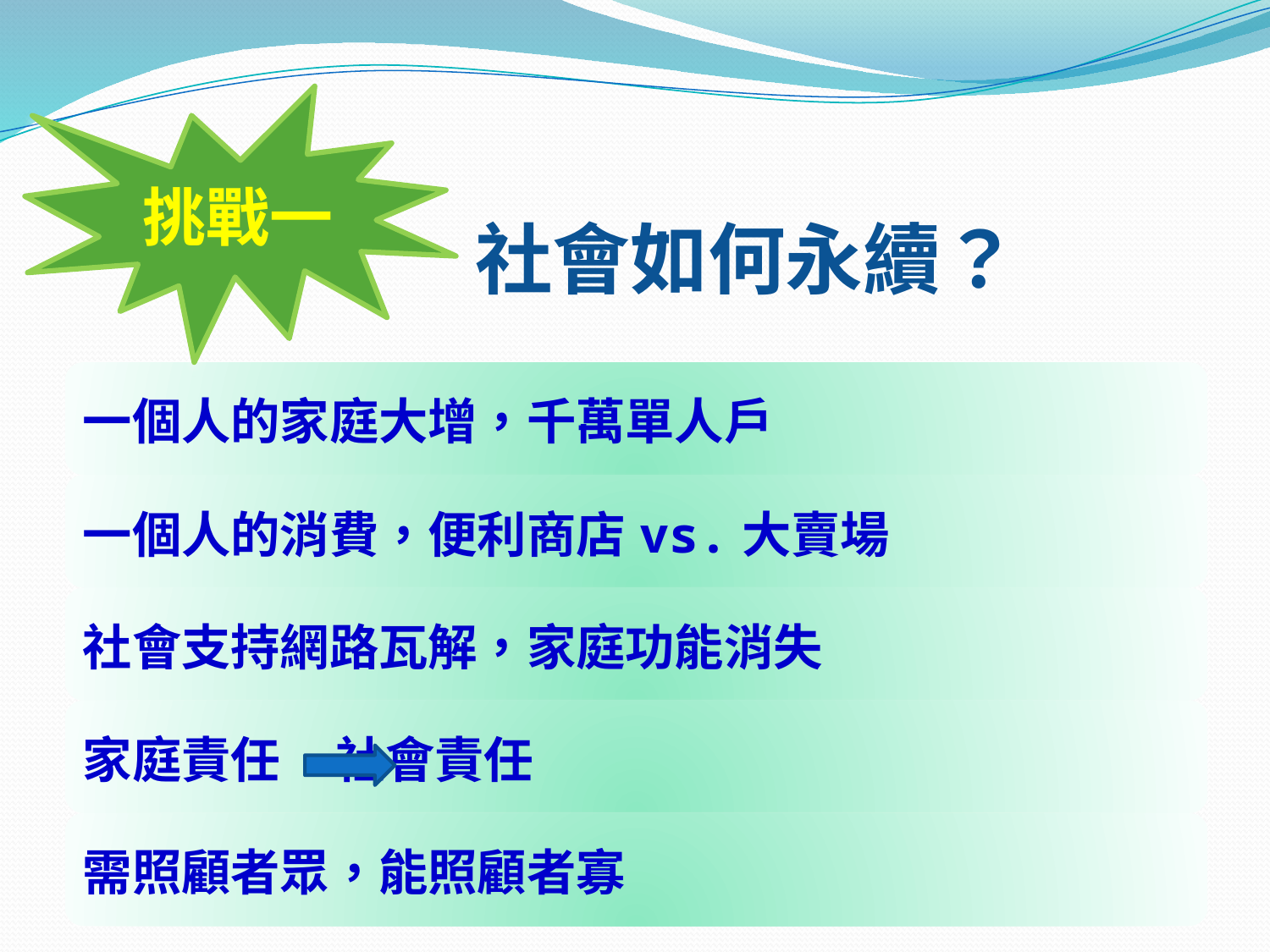

挑戰一
# 社會如何永續？
一個人的家庭大增，千萬單人戶
一個人的消費，便利商店vs.大賣場
社會支持網路瓦解，家庭功能消失
家庭責任     社會責任
需照顧者眾，能照顧者寡